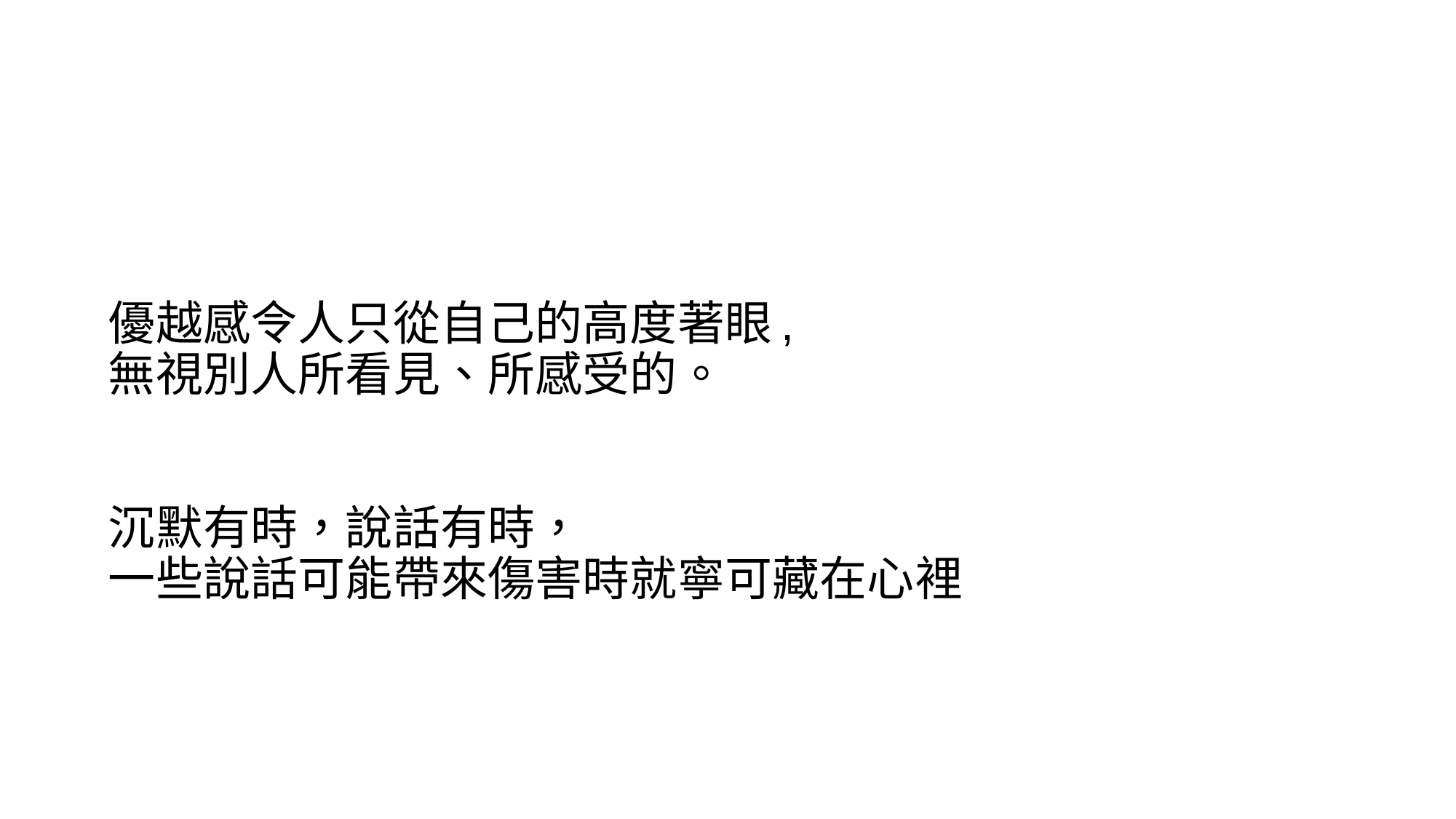

# 優越感令人只從自己的高度著眼, 無視別人所看見、所感受的。 沉默有時，說話有時， 一些說話可能帶來傷害時就寧可藏在心裡